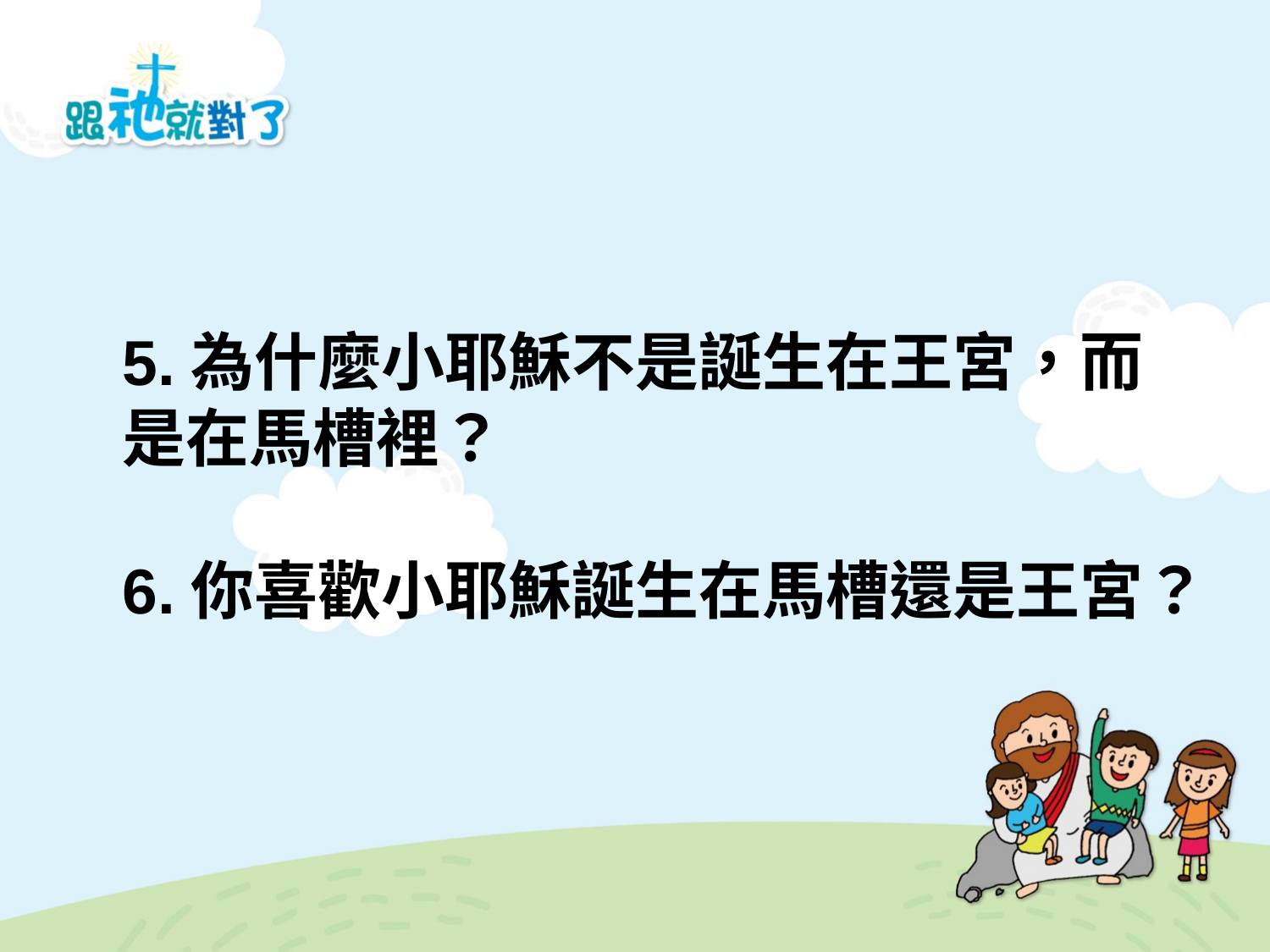

5.為什麼小耶穌不是誕生在王宮，而是在馬槽裡？

6.你喜歡小耶穌誕生在馬槽還是王宮？